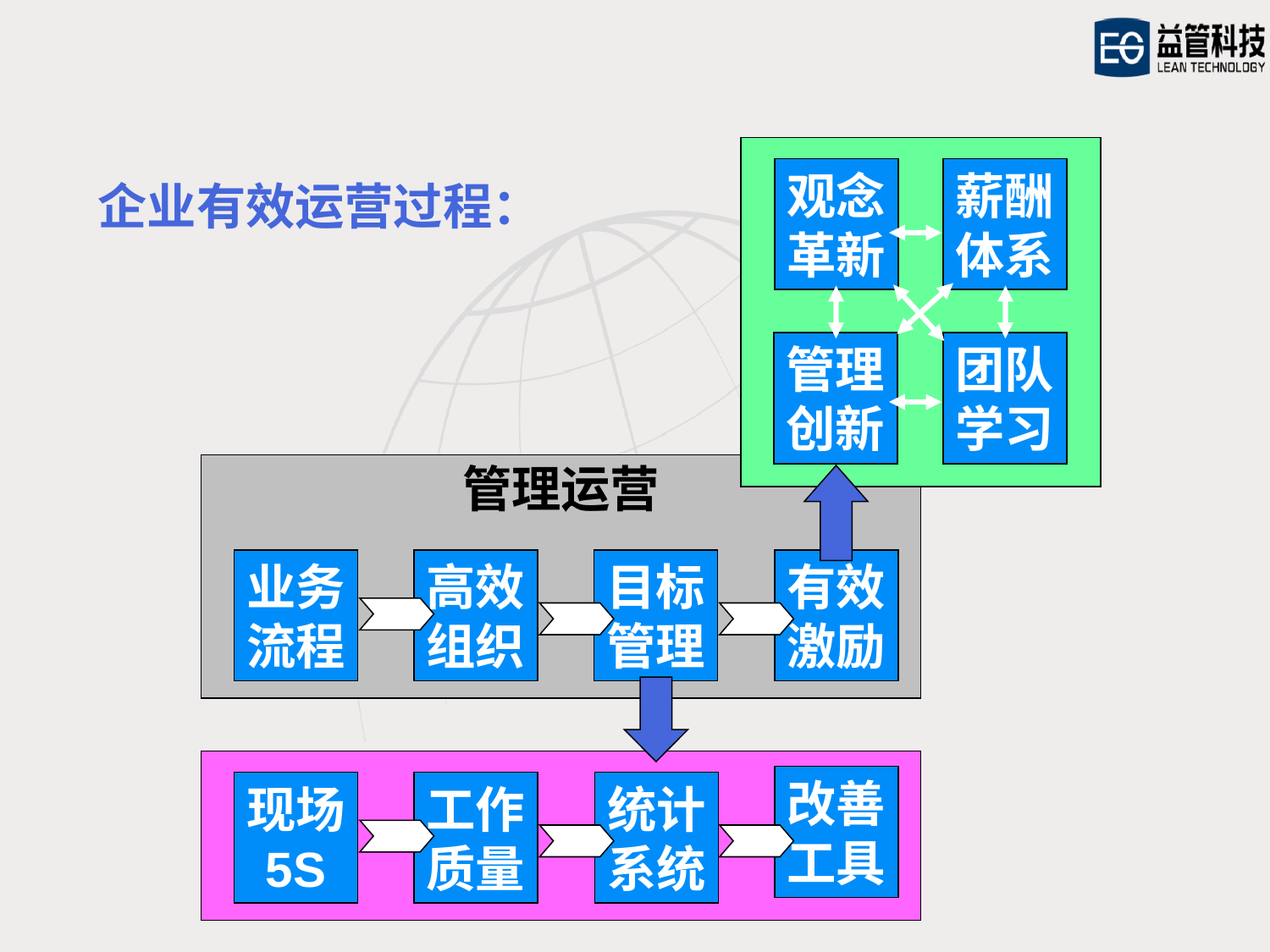

观念
革新
薪酬
体系

管理
创新
团队
学习

企业有效运营过程：
管理运营

业务
流程
高效
组织
目标
管理
有效
激励

改善
工具
现场
5S
工作
质量
统计
系统